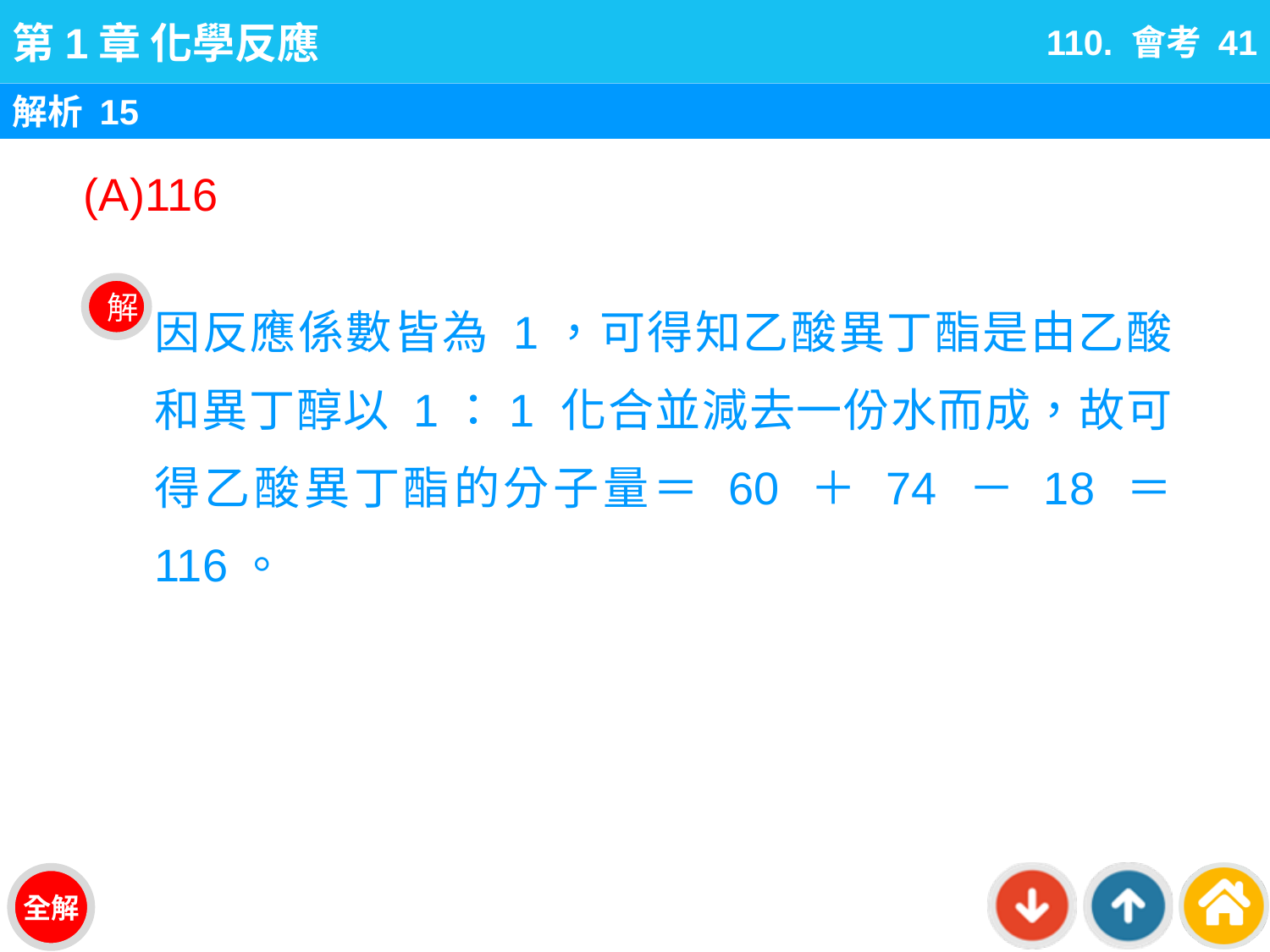

110. 會考 41
解析 15
(A)116
因反應係數皆為 1，可得知乙酸異丁酯是由乙酸和異丁醇以 1：1 化合並減去一份水而成，故可得乙酸異丁酯的分子量＝ 60 ＋ 74 － 18 ＝ 116。
解
全解